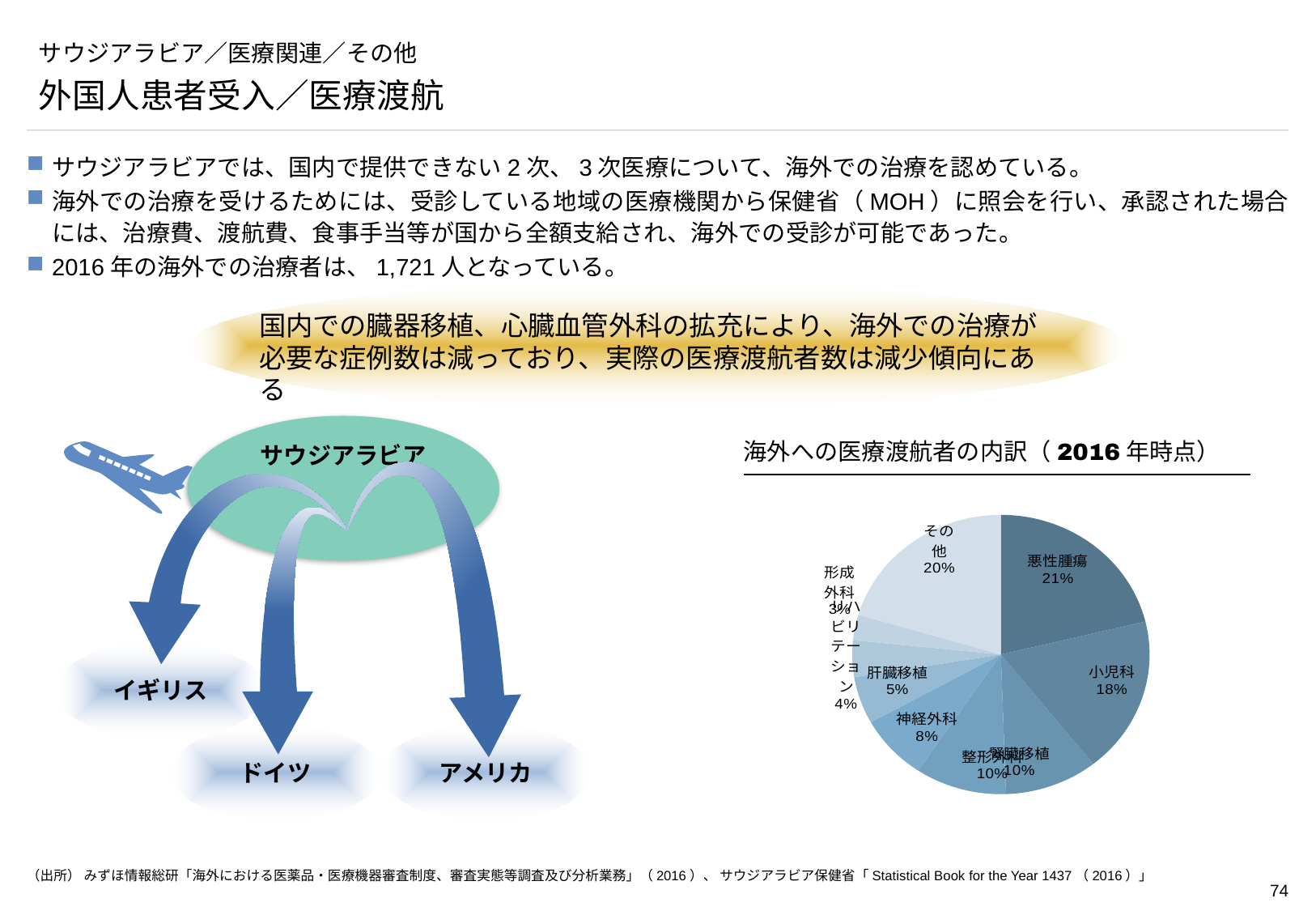

# サウジアラビア／医療関連／その他
外国人患者受入／医療渡航
サウジアラビアでは、国内で提供できない2次、3次医療について、海外での治療を認めている。
海外での治療を受けるためには、受診している地域の医療機関から保健省（MOH）に照会を行い、承認された場合には、治療費、渡航費、食事手当等が国から全額支給され、海外での受診が可能であった。
2016年の海外での治療者は、1,721人となっている。

国内での臓器移植、心臓血管外科の拡充により、海外での治療が必要な症例数は減っており、実際の医療渡航者数は減少傾向にある
サウジアラビア

海外への医療渡航者の内訳（2016年時点）

### Chart

| Category | 海外への医療渡航者の治療件数 |
|---|---|
| 悪性腫瘍 | 365.0 |
| 小児科 | 312.0 |
| 腎臓移植 | 174.0 |
| 整形外科 | 171.0 |
| 神経外科 | 130.0 |
| 肝臓移植 | 94.0 |
| リハビリテーション | 73.0 |
| 形成外科 | 51.0 |
| その他 | 351.0 |
イギリス
ドイツ
アメリカ
（出所） みずほ情報総研「海外における医薬品・医療機器審査制度、審査実態等調査及び分析業務」（2016）、 サウジアラビア保健省「Statistical Book for the Year 1437（2016）」